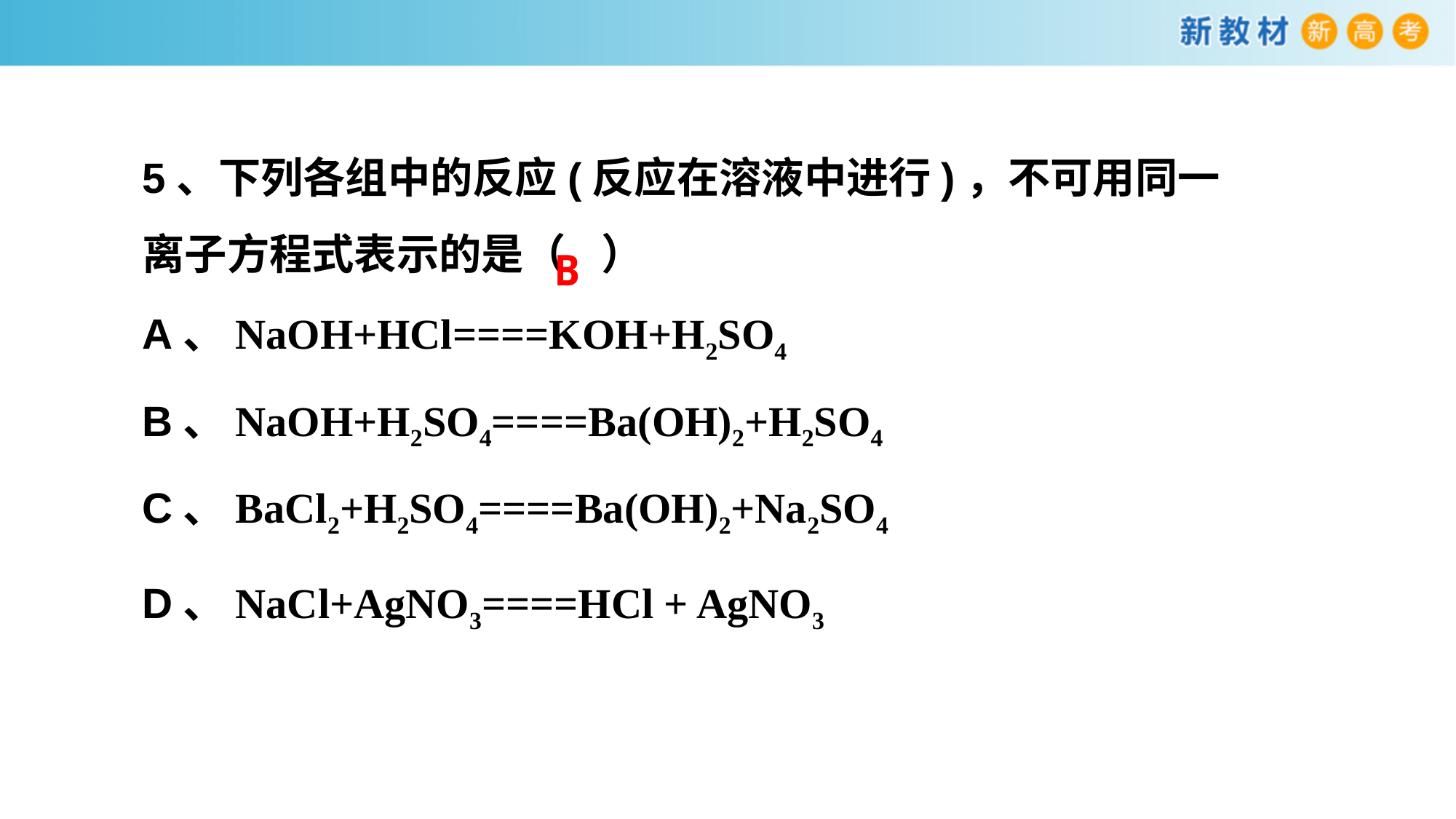

5、下列各组中的反应(反应在溶液中进行)，不可用同一离子方程式表示的是（    ）
A、NaOH+HCl====KOH+H2SO4
B、NaOH+H2SO4====Ba(OH)2+H2SO4
C、BaCl2+H2SO4====Ba(OH)2+Na2SO4
D、NaCl+AgNO3====HCl + AgNO3
B